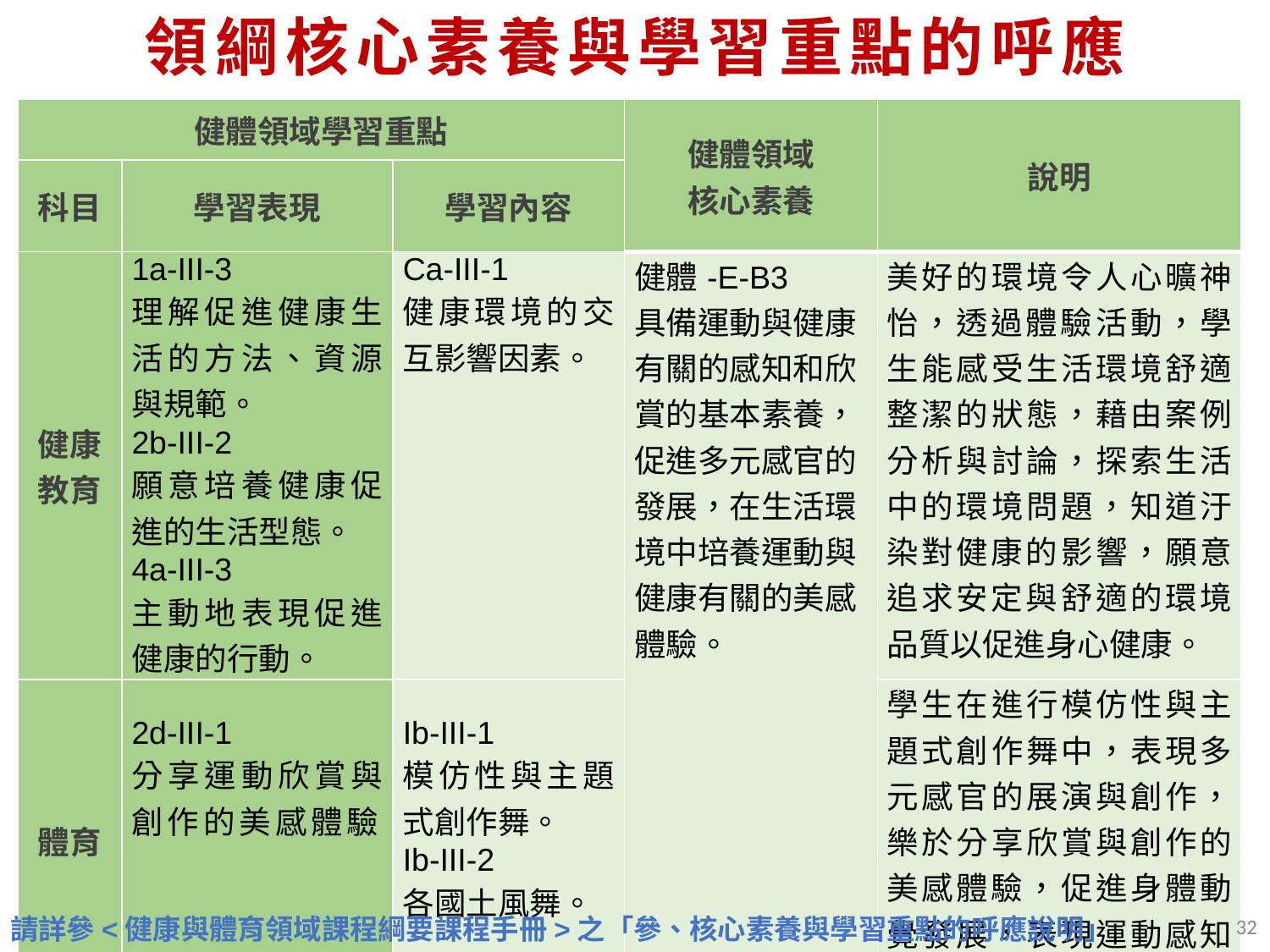

# 領綱核心素養與學習重點的呼應
| 健體領域學習重點 |  |  | 健體領域 核心素養 | 說明 |
| --- | --- | --- | --- | --- |
| 科目 | 學習表現 | 學習內容 |  |  |
| 健康教育 | 1a-III-3 理解促進健康生活的方法、資源與規範。 2b-III-2 願意培養健康促進的生活型態。 4a-III-3 主動地表現促進健康的行動。 | Ca-III-1 健康環境的交互影響因素。 | 健體-E-B3 具備運動與健康有關的感知和欣賞的基本素養，促進多元感官的發展，在生活環境中培養運動與健康有關的美感體驗。 | 美好的環境令人心曠神怡，透過體驗活動，學生能感受生活環境舒適整潔的狀態，藉由案例分析與討論，探索生活中的環境問題，知道汙染對健康的影響，願意追求安定與舒適的環境品質以促進身心健康。 |
| 體育 | 2d-III-1 分享運動欣賞與創作的美感體驗。 | Ib-III-1 模仿性與主題式創作舞。 Ib-III-2 各國土風舞。 |  | 學生在進行模仿性與主題式創作舞中，表現多元感官的展演與創作，樂於分享欣賞與創作的美感體驗，促進身體動覺發展，表現運動感知與欣賞的美感素養。 |
32
請詳參<健康與體育領域課程綱要課程手冊>之「參、核心素養與學習重點的呼應說明」